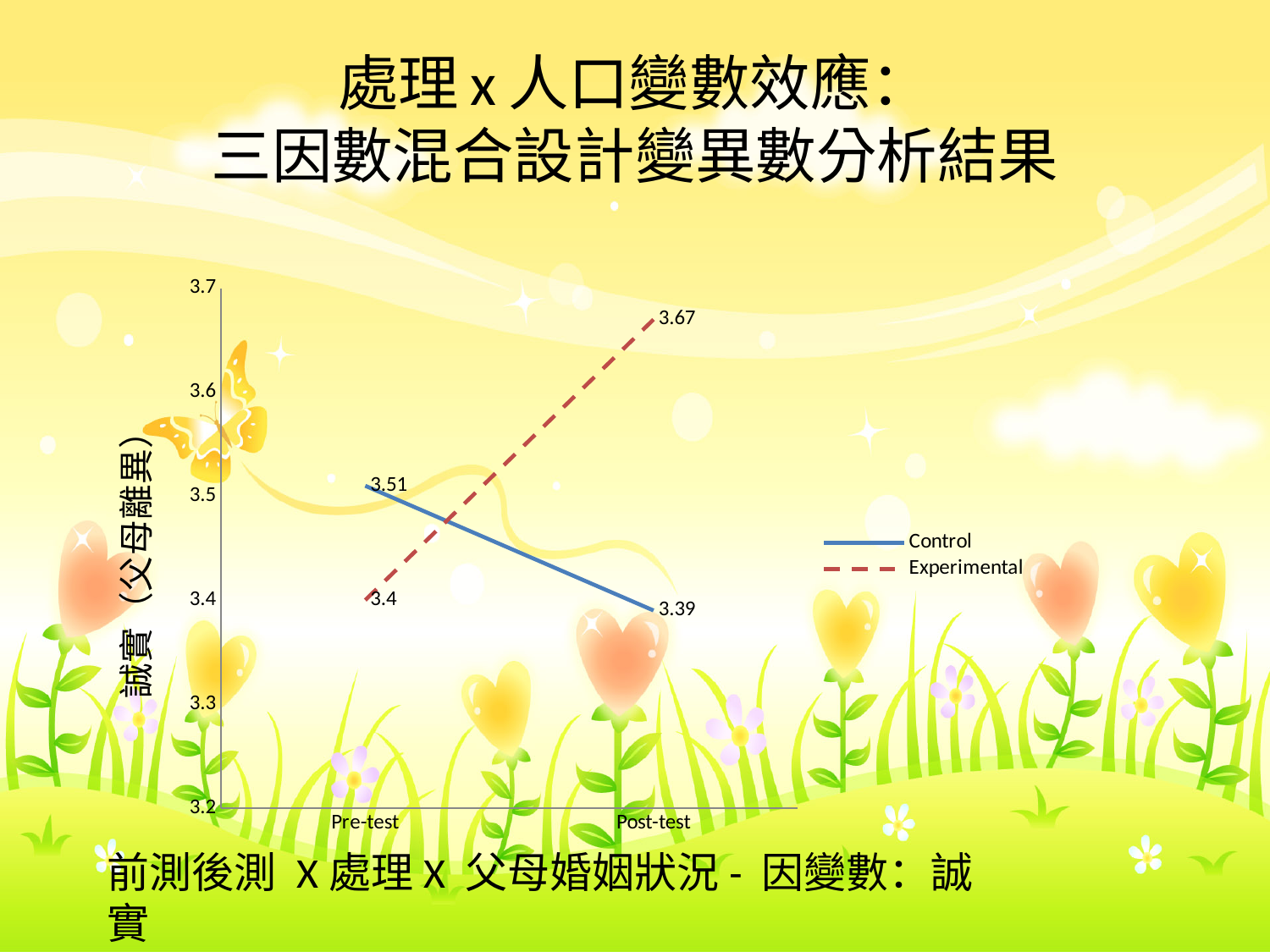

# 處理x人口變數效應： 三因數混合設計變異數分析結果

### Chart

| Category | Control | Experimental |
|---|---|---|
| Pre-test | 3.51 | 3.4 |
| Post-test | 3.39 | 3.67 |
前測後測 X處理X 父母婚姻狀況- 因變數：誠實